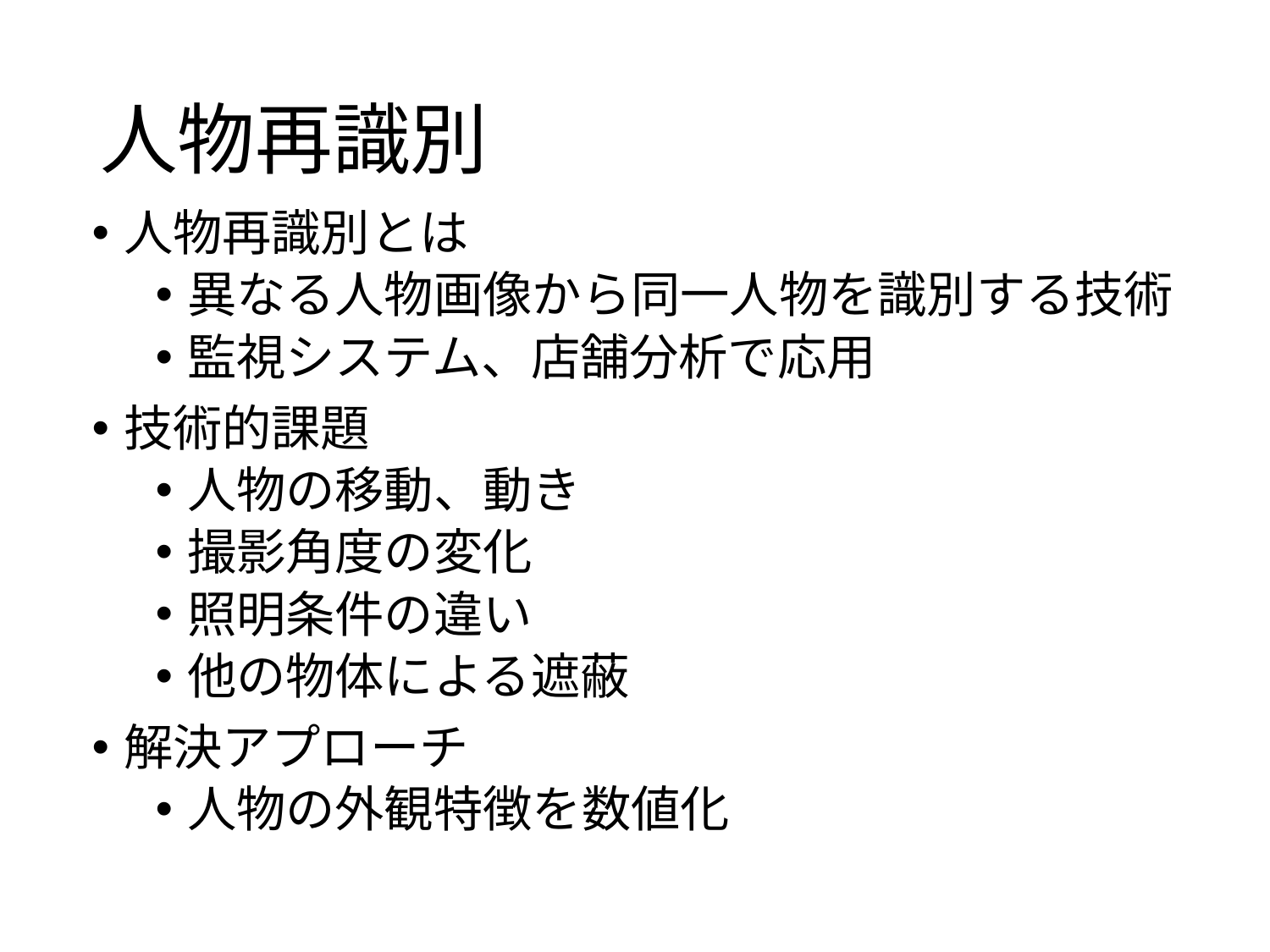

# 人物再識別
人物再識別とは
異なる人物画像から同一人物を識別する技術
監視システム、店舗分析で応用
技術的課題
人物の移動、動き
撮影角度の変化
照明条件の違い
他の物体による遮蔽
解決アプローチ
人物の外観特徴を数値化